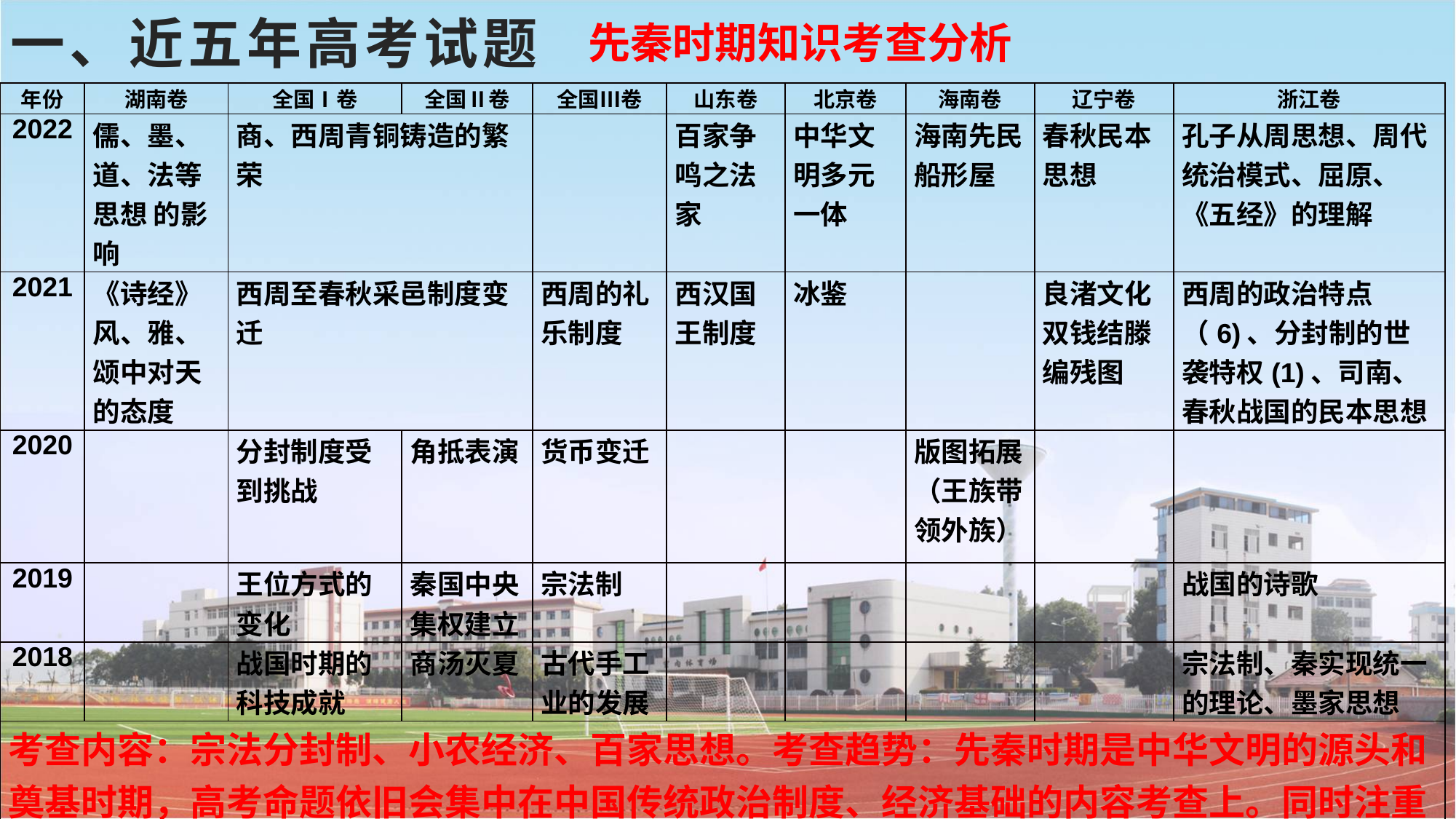

# 一、近五年高考试题
先秦时期知识考查分析
| 年份 | 湖南卷 | 全国Ⅰ卷 | 全国Ⅱ卷 | 全国Ⅲ卷 | 山东卷 | 北京卷 | 海南卷 | 辽宁卷 | 浙江卷 |
| --- | --- | --- | --- | --- | --- | --- | --- | --- | --- |
| 2022 | 儒、墨、道、法等思想 的影响 | 商、西周青铜铸造的繁荣 |  |  | 百家争鸣之法家 | 中华文明多元一体 | 海南先民船形屋 | 春秋民本思想 | 孔子从周思想、周代统治模式、屈原、《五经》的理解 |
| 2021 | 《诗经》风、雅、颂中对天的态度 | 西周至春秋采邑制度变迁 |  | 西周的礼乐制度 | 西汉国王制度 | 冰鉴 |  | 良渚文化 双钱结滕编残图 | 西周的政治特点（6)、分封制的世袭特权(1)、司南、春秋战国的民本思想 |
| 2020 |  | 分封制度受到挑战 | 角抵表演 | 货币变迁 |  |  | 版图拓展（王族带领外族） |  |  |
| 2019 |  | 王位方式的变化 | 秦国中央集权建立 | 宗法制 |  |  |  |  | 战国的诗歌 |
| 2018 |  | 战国时期的科技成就 | 商汤灭夏 | 古代手工业的发展 |  |  |  |  | 宗法制、秦实现统一的理论、墨家思想 |
| 考查内容：宗法分封制、小农经济、百家思想。考查趋势：先秦时期是中华文明的源头和奠基时期，高考命题依旧会集中在中国传统政治制度、经济基础的内容考查上。同时注重中华民族认同角度的考察。 |  |  |  |  |  |  |  |  |  |